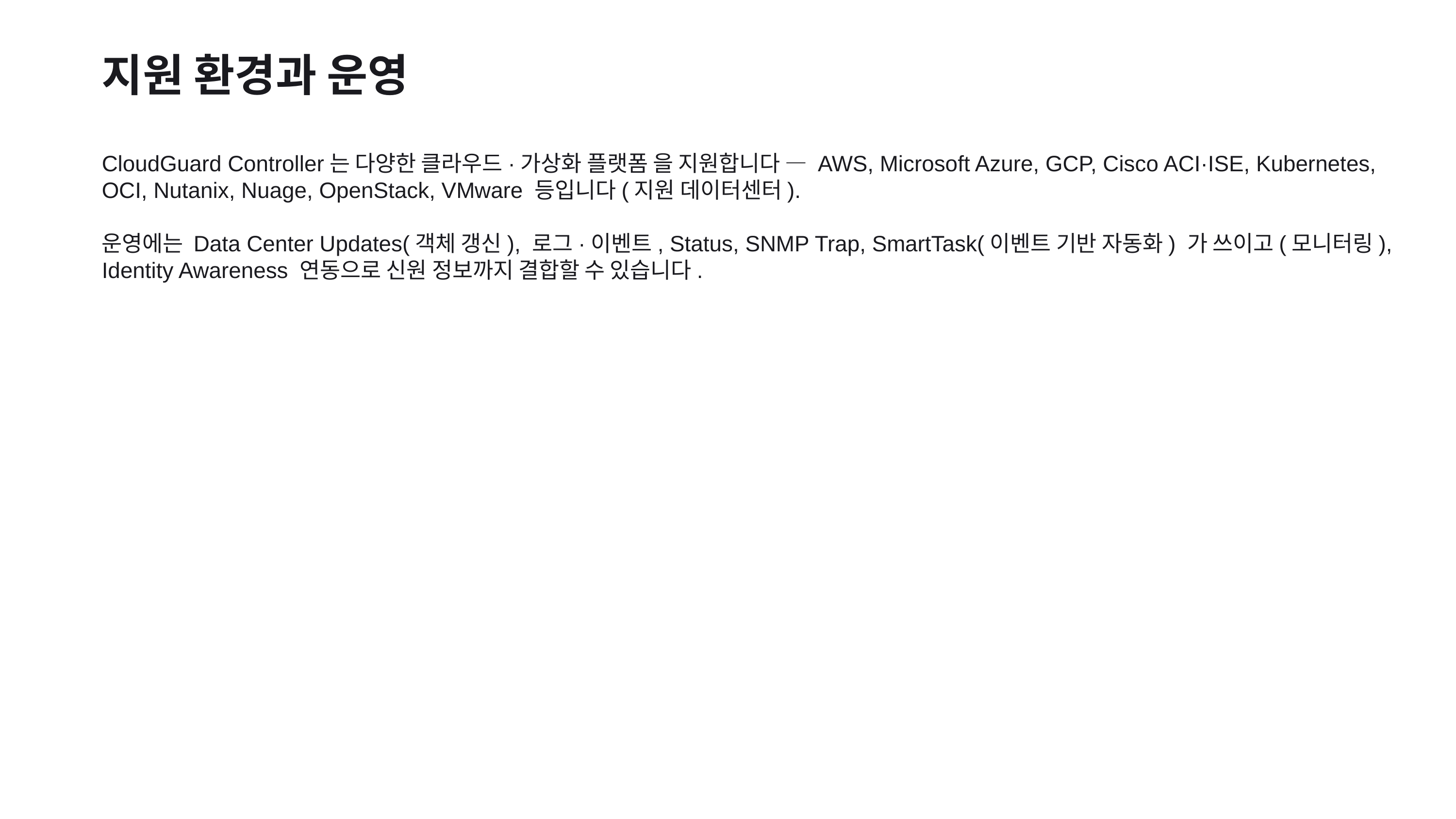

지원 환경과 운영
CloudGuard Controller는 다양한 클라우드·가상화 플랫폼 을 지원합니다 — AWS, Microsoft Azure, GCP, Cisco ACI·ISE, Kubernetes, OCI, Nutanix, Nuage, OpenStack, VMware 등입니다(지원 데이터센터).

운영에는 Data Center Updates(객체 갱신), 로그·이벤트, Status, SNMP Trap, SmartTask(이벤트 기반 자동화) 가 쓰이고(모니터링), Identity Awareness 연동으로 신원 정보까지 결합할 수 있습니다.